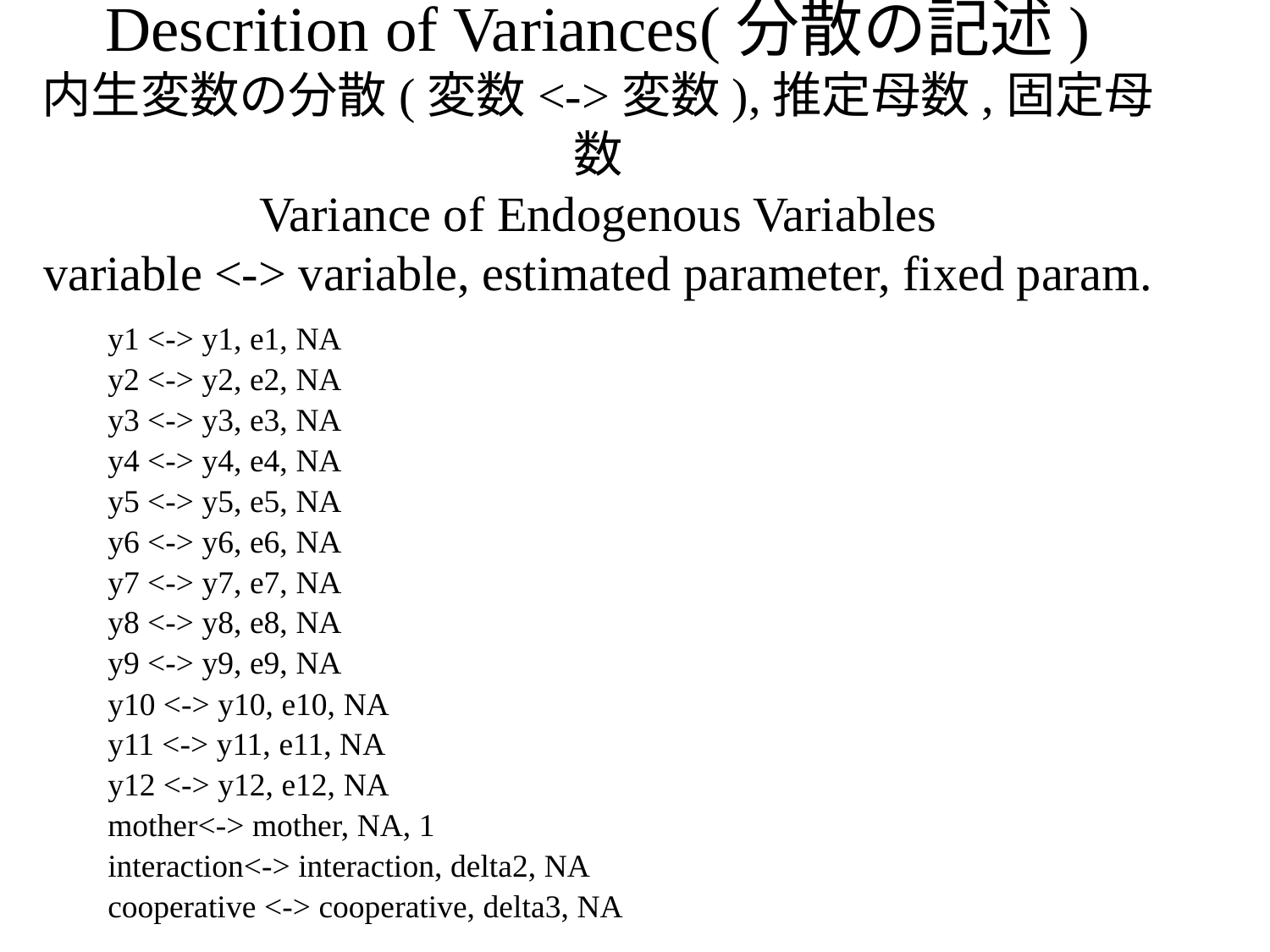

# Descrition of Variances(分散の記述) 内生変数の分散(変数<->変数),推定母数,固定母数 Variance of Endogenous Variables variable <-> variable, estimated parameter, fixed param.
y1 <-> y1, e1, NA
y2 <-> y2, e2, NA
y3 <-> y3, e3, NA
y4 <-> y4, e4, NA
y5 <-> y5, e5, NA
y6 <-> y6, e6, NA
y7 <-> y7, e7, NA
y8 <-> y8, e8, NA
y9 <-> y9, e9, NA
y10 <-> y10, e10, NA
y11 <-> y11, e11, NA
y12 <-> y12, e12, NA
mother<-> mother, NA, 1
interaction<-> interaction, delta2, NA
cooperative <-> cooperative, delta3, NA